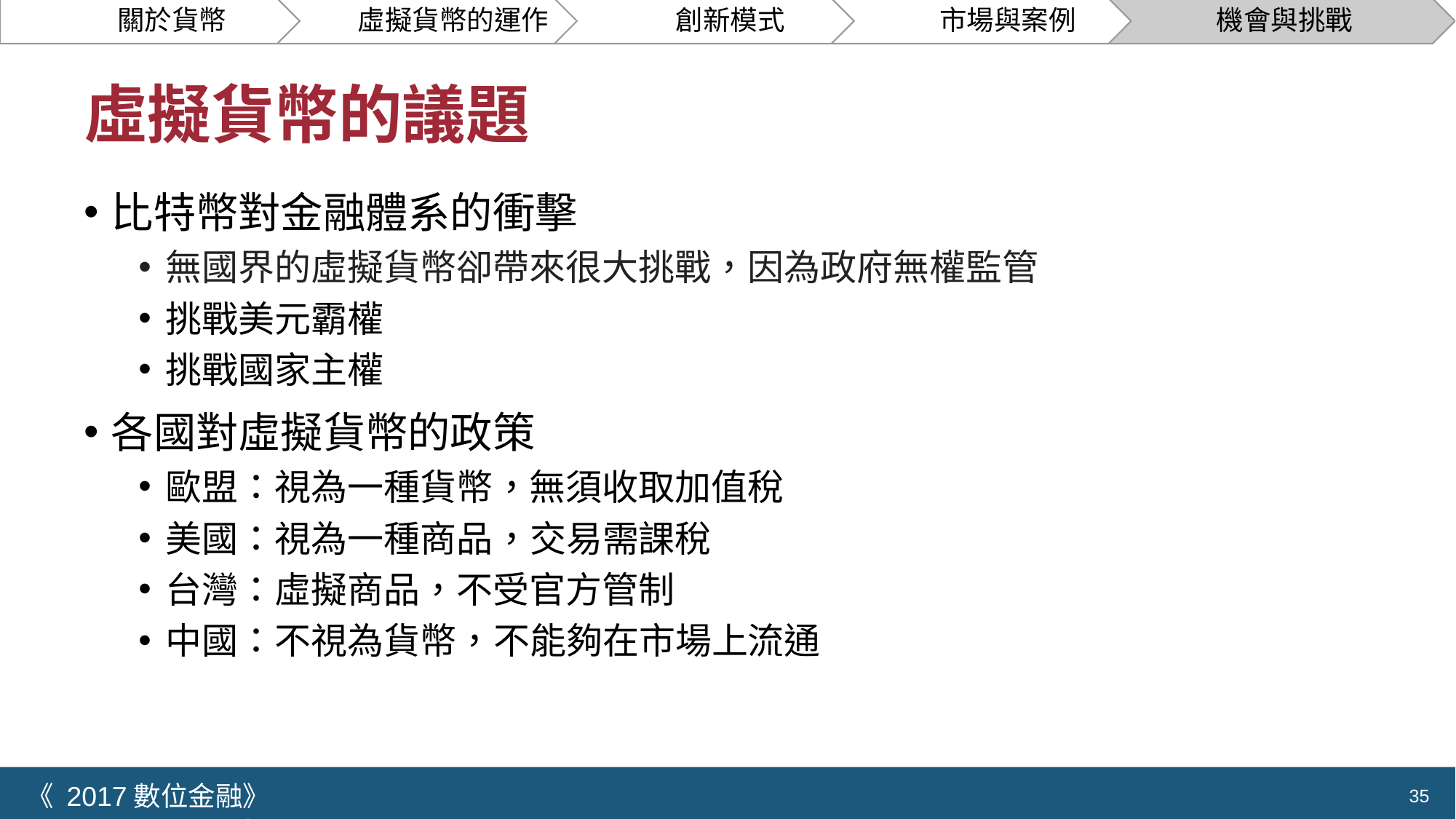

關於貨幣
虛擬貨幣的運作
創新模式
市場與案例
機會與挑戰
# 虛擬貨幣的議題
比特幣對金融體系的衝擊
無國界的虛擬貨幣卻帶來很大挑戰，因為政府無權監管
挑戰美元霸權
挑戰國家主權
各國對虛擬貨幣的政策
歐盟：視為一種貨幣，無須收取加值稅
美國：視為一種商品，交易需課稅
台灣：虛擬商品，不受官方管制
中國：不視為貨幣，不能夠在市場上流通

《 2017數位金融》                                                                                                                                             	NCTU.IIM.IEBI Lab
35